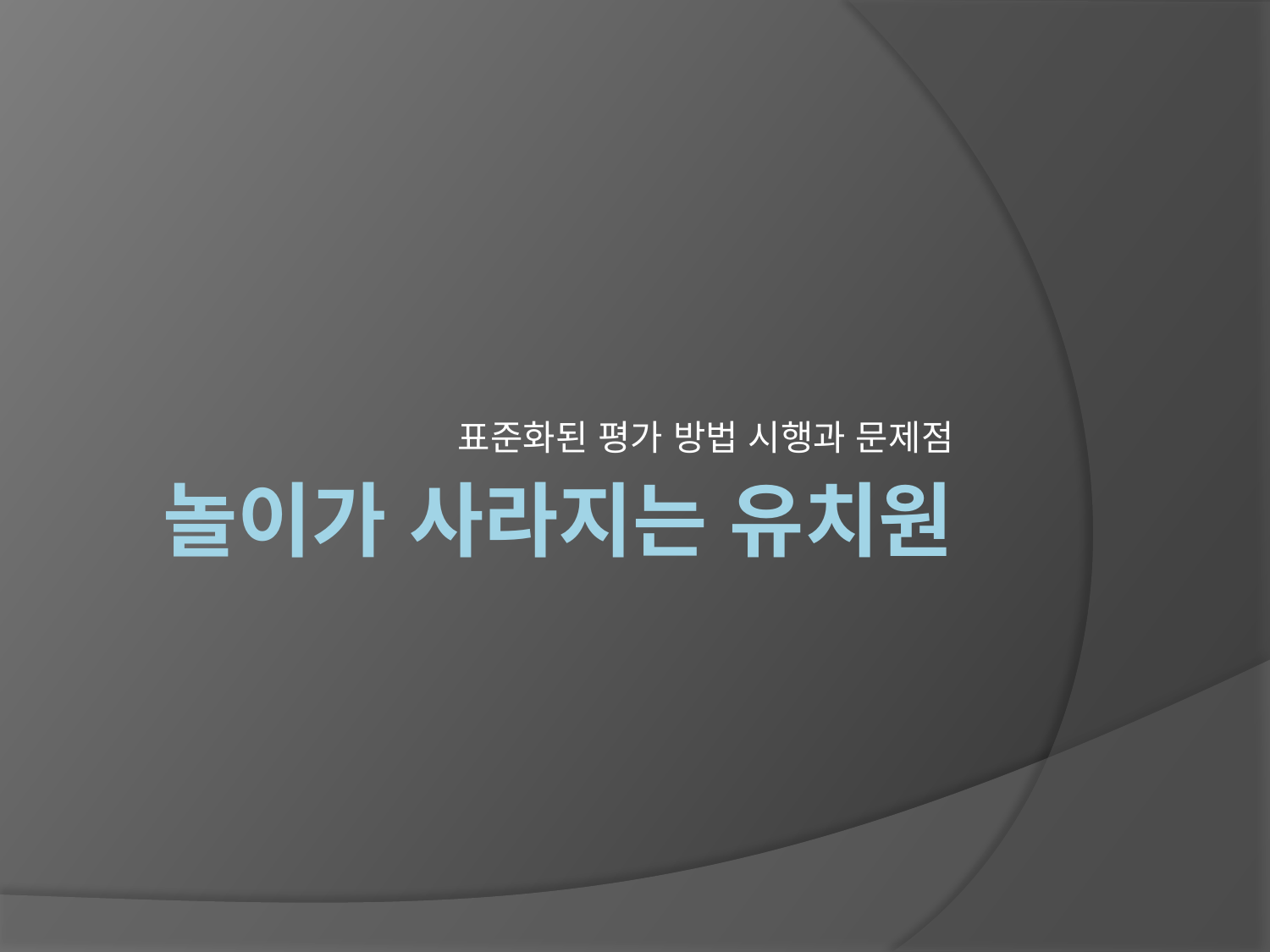

표준화된 평가 방법 시행과 문제점
# 놀이가 사라지는 유치원